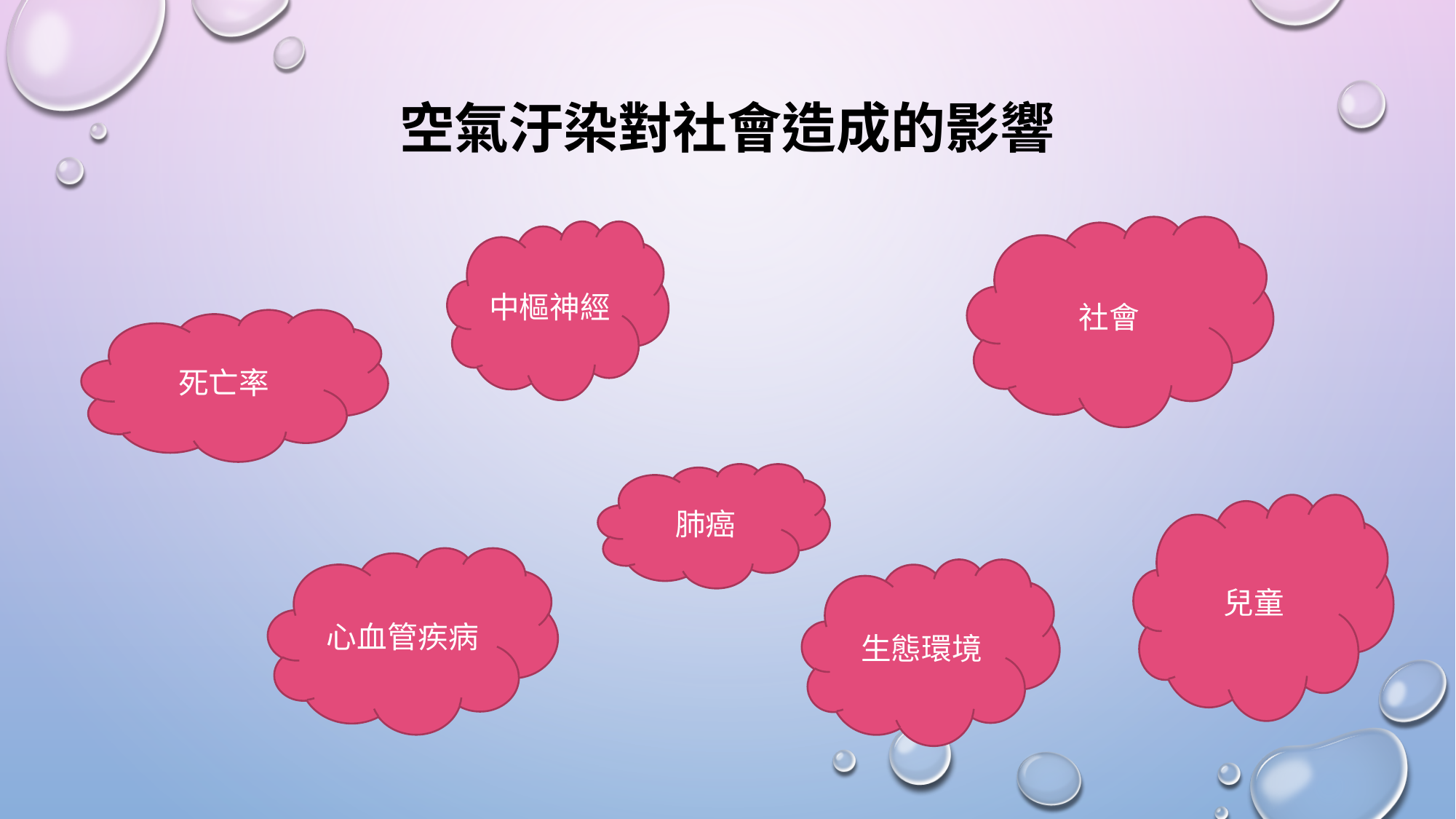

# 空氣汙染對社會造成的影響
社會
中樞神經
死亡率
肺癌
兒童
心血管疾病
生態環境